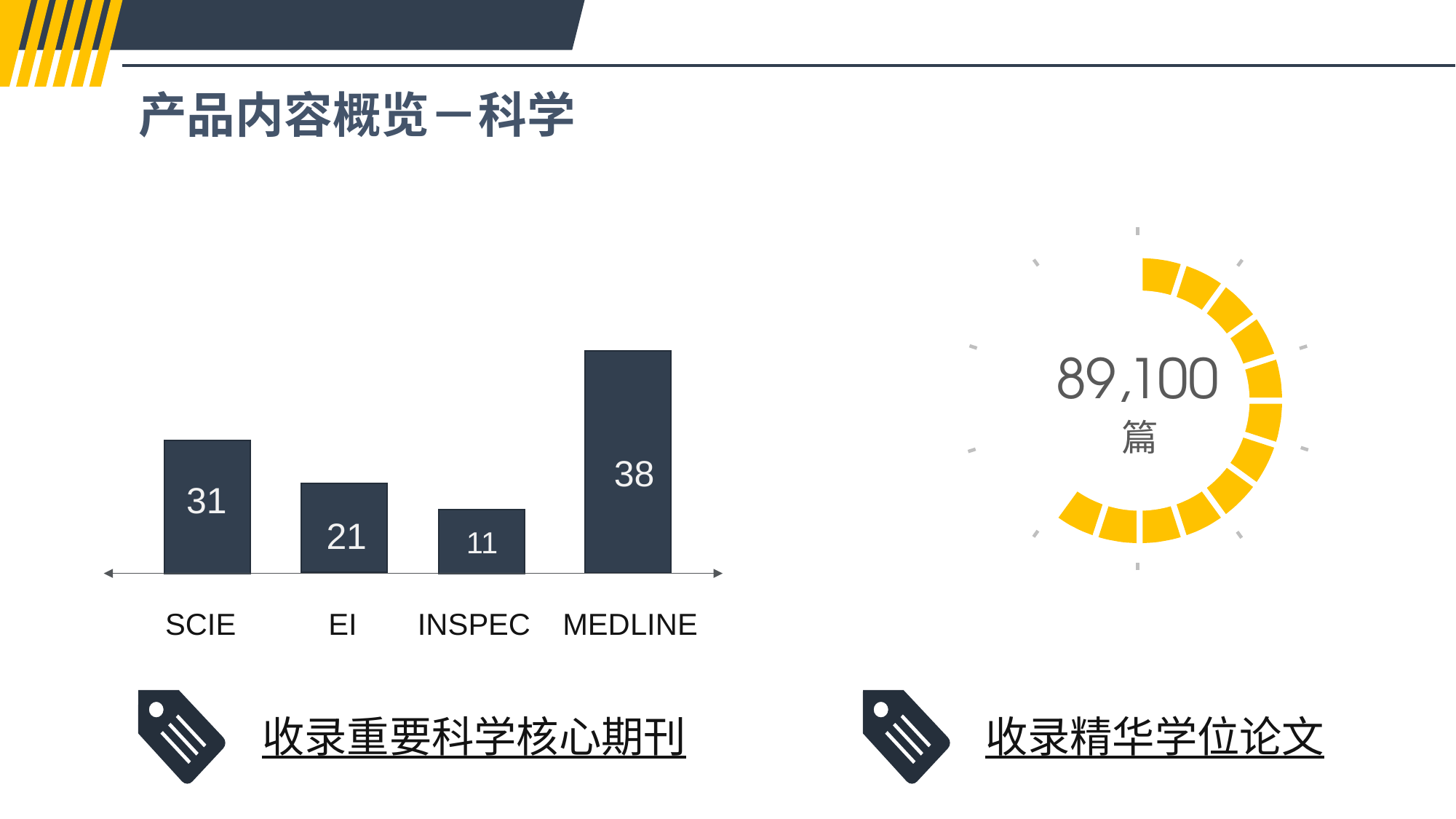

产品内容概览－科学

篇
89,100

38
31

21

11
SCIE
EI
INSPEC
MEDLINE

收录重要科学核心期刊

收录精华学位论文